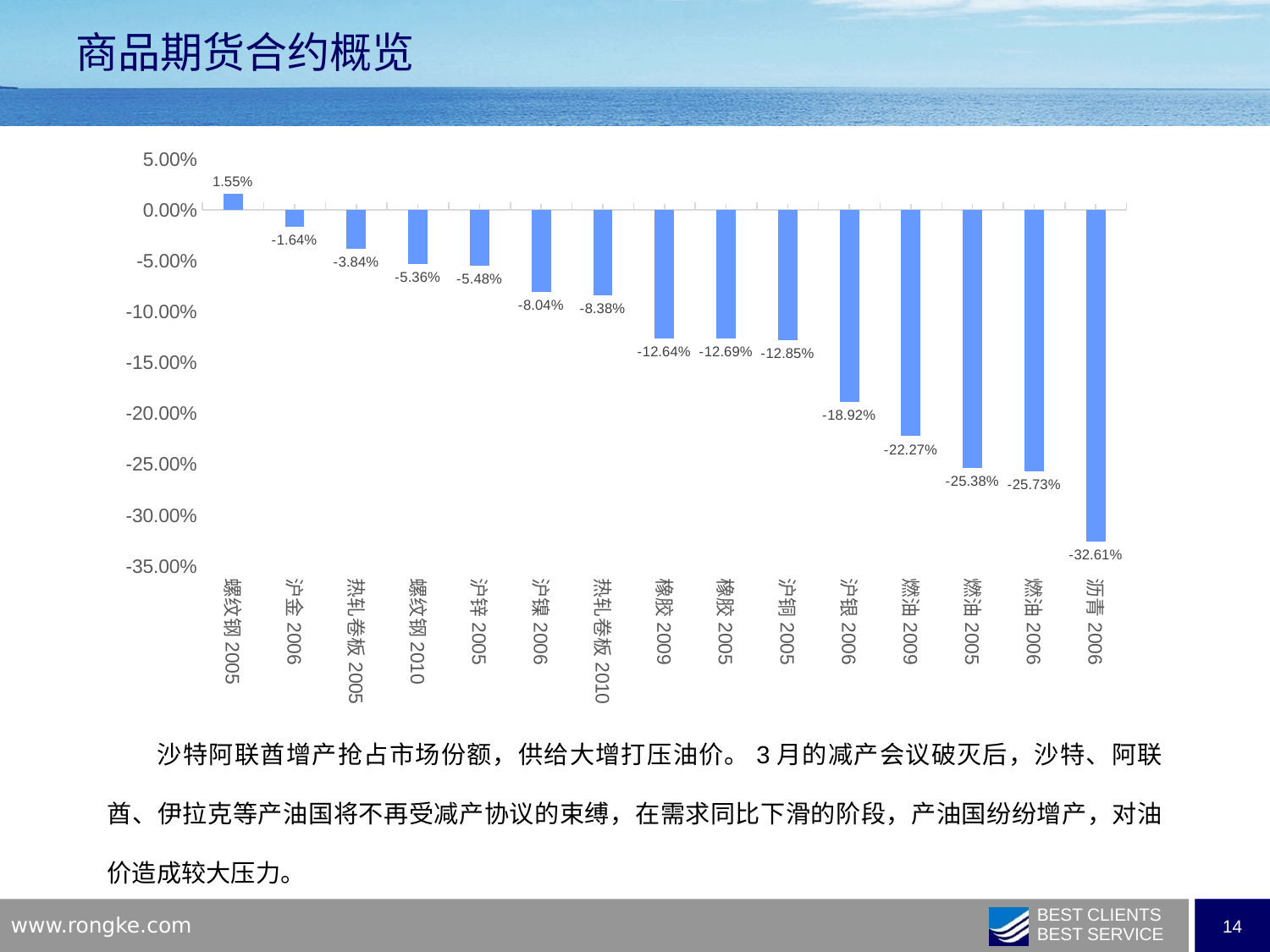

商品期货合约概览

### Chart

| Category | 月涨跌幅
[交易日期] 2020-03-31
[单位] % |
|---|---|
| 螺纹钢2005 | 0.015504 |
| 沪金2006 | -0.016442000000000002 |
| 热轧卷板2005 | -0.038439 |
| 螺纹钢2010 | -0.053571 |
| 沪锌2005 | -0.054812 |
| 沪镍2006 | -0.080413 |
| 热轧卷板2010 | -0.083831 |
| 橡胶2009 | -0.126354 |
| 橡胶2005 | -0.126852 |
| 沪铜2005 | -0.128451 |
| 沪银2006 | -0.189183 |
| 燃油2009 | -0.22265100000000002 |
| 燃油2005 | -0.253815 |
| 燃油2006 | -0.257301 |
| 沥青2006 | -0.326087 |
沙特阿联酋增产抢占市场份额，供给大增打压油价。3月的减产会议破灭后，沙特、阿联酋、伊拉克等产油国将不再受减产协议的束缚，在需求同比下滑的阶段，产油国纷纷增产，对油价造成较大压力。